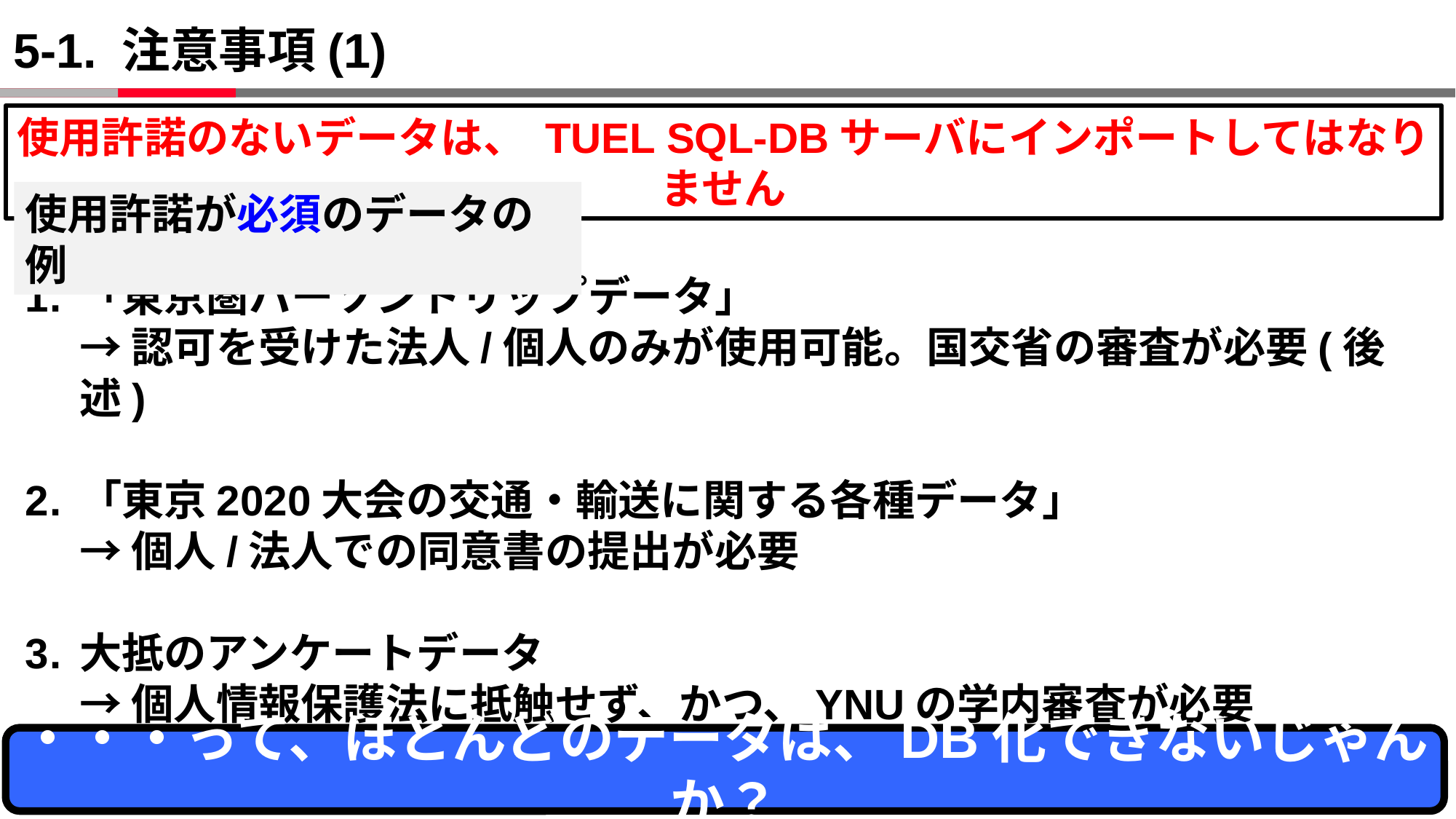

# 5-1. 注意事項(1)
使用許諾のないデータは、 TUEL SQL-DBサーバにインポートしてはなりません
使用許諾が必須のデータの例
「東京圏パーソントリップデータ」
→ 認可を受けた法人/個人のみが使用可能。国交省の審査が必要(後述)

「東京2020大会の交通・輸送に関する各種データ」
→ 個人/法人での同意書の提出が必要

大抵のアンケートデータ
→ 個人情報保護法に抵触せず、かつ、YNUの学内審査が必要
・・・って、ほとんどのデータは、DB化できないじゃんか？